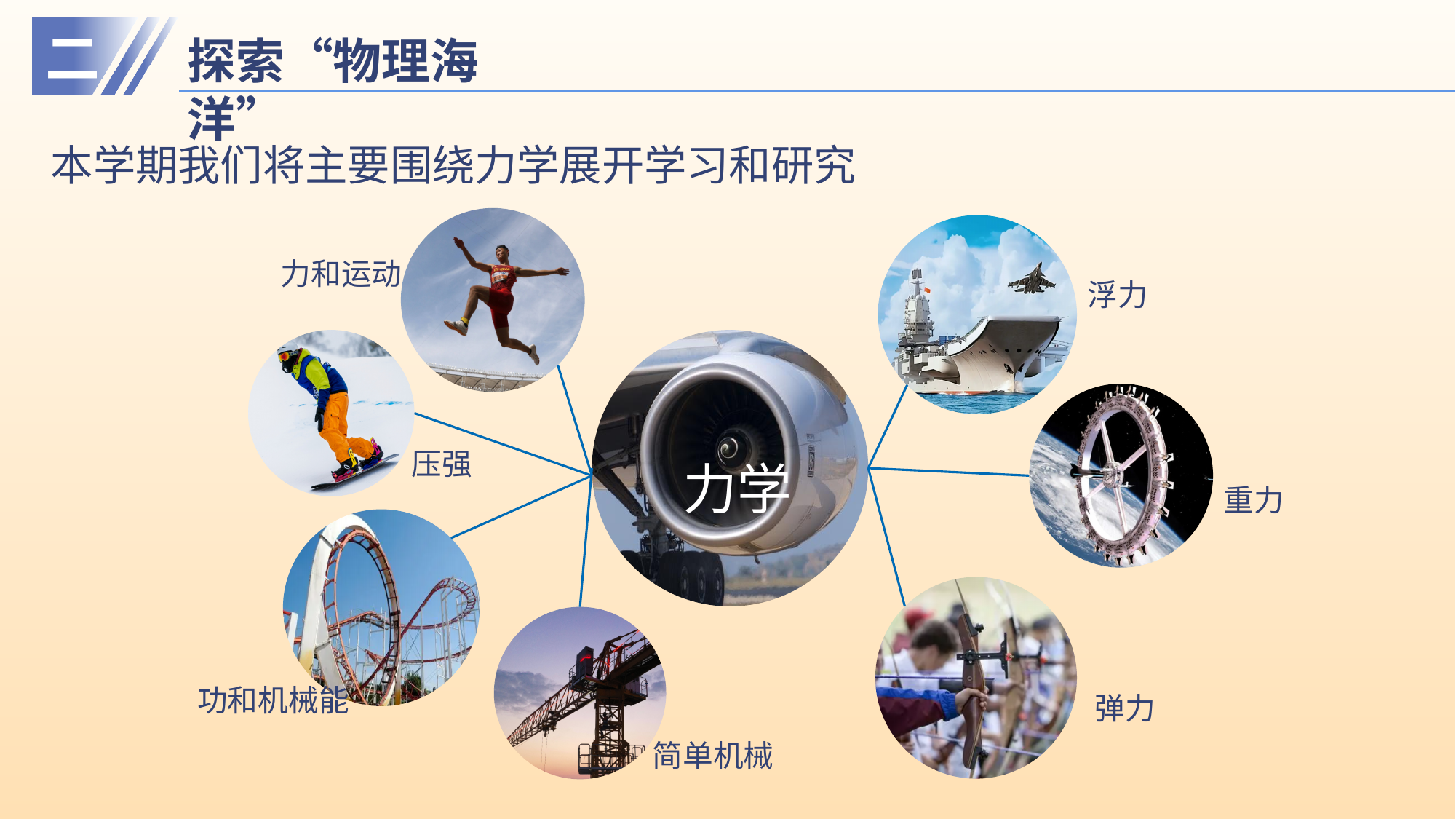

二
探索“物理海洋”
本学期我们将主要围绕力学展开学习和研究

力和运动

浮力

压强

力学

重力

功和机械能

弹力

简单机械